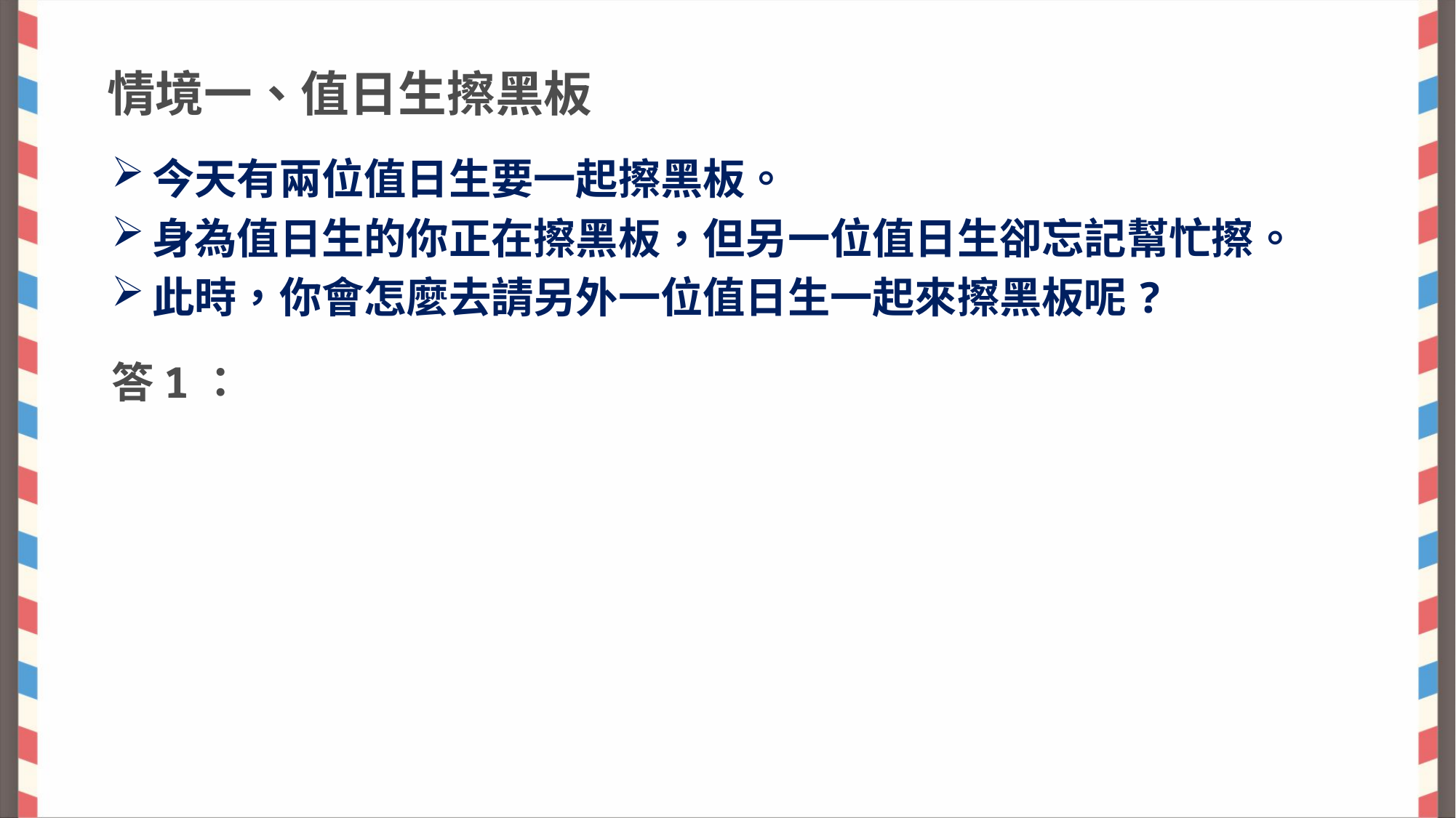

# 情境一、值日生擦黑板
今天有兩位值日生要一起擦黑板。
身為值日生的你正在擦黑板，但另一位值日生卻忘記幫忙擦。
此時，你會怎麼去請另外一位值日生一起來擦黑板呢?
答1：